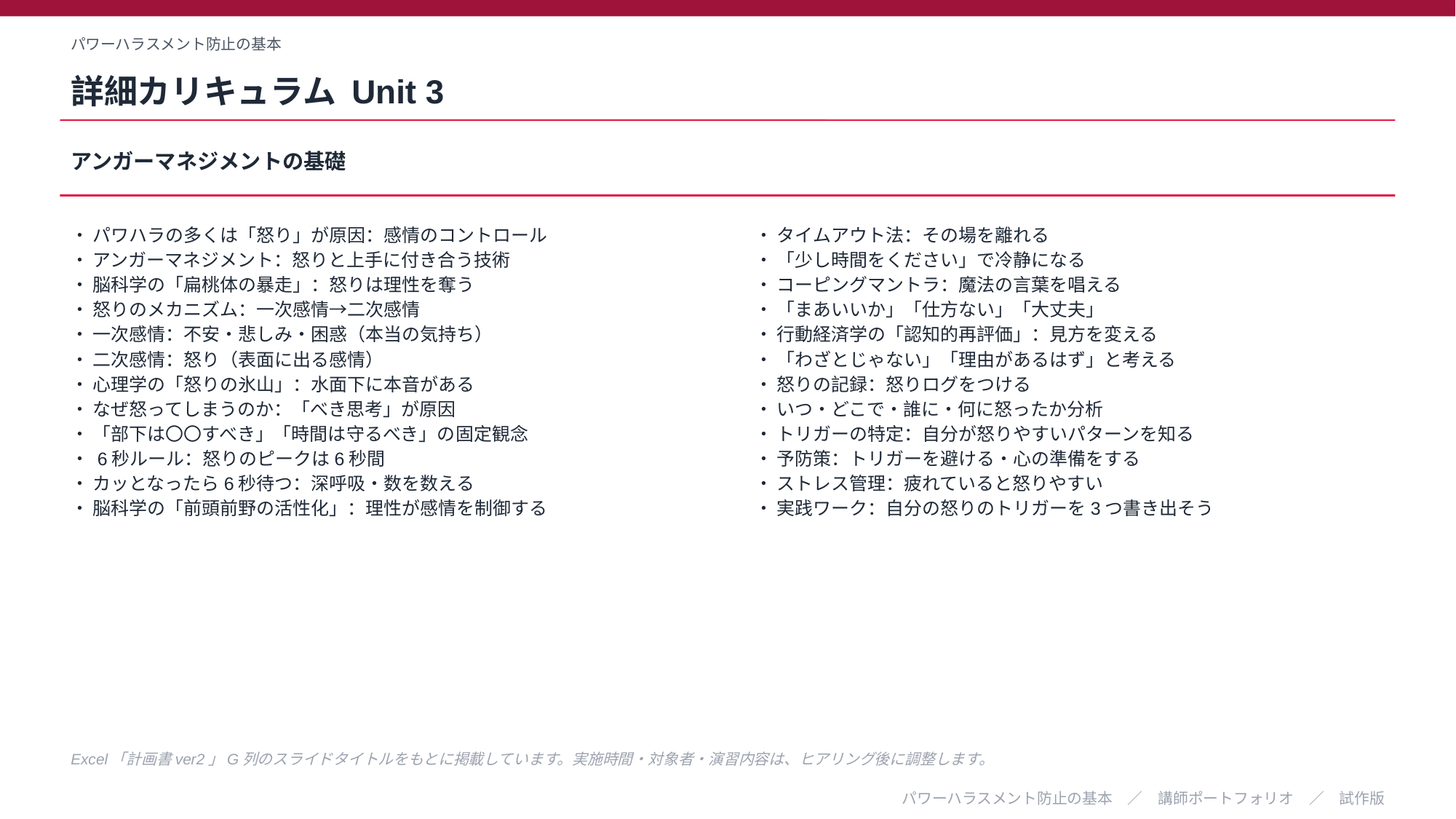

パワーハラスメント防止の基本
詳細カリキュラム Unit 3

アンガーマネジメントの基礎

・ パワハラの多くは「怒り」が原因：感情のコントロール
・ アンガーマネジメント：怒りと上手に付き合う技術
・ 脳科学の「扁桃体の暴走」：怒りは理性を奪う
・ 怒りのメカニズム：一次感情→二次感情
・ 一次感情：不安・悲しみ・困惑（本当の気持ち）
・ 二次感情：怒り（表面に出る感情）
・ 心理学の「怒りの氷山」：水面下に本音がある
・ なぜ怒ってしまうのか：「べき思考」が原因
・ 「部下は〇〇すべき」「時間は守るべき」の固定観念
・ 6秒ルール：怒りのピークは6秒間
・ カッとなったら6秒待つ：深呼吸・数を数える
・ 脳科学の「前頭前野の活性化」：理性が感情を制御する
・ タイムアウト法：その場を離れる
・ 「少し時間をください」で冷静になる
・ コーピングマントラ：魔法の言葉を唱える
・ 「まあいいか」「仕方ない」「大丈夫」
・ 行動経済学の「認知的再評価」：見方を変える
・ 「わざとじゃない」「理由があるはず」と考える
・ 怒りの記録：怒りログをつける
・ いつ・どこで・誰に・何に怒ったか分析
・ トリガーの特定：自分が怒りやすいパターンを知る
・ 予防策：トリガーを避ける・心の準備をする
・ ストレス管理：疲れていると怒りやすい
・ 実践ワーク：自分の怒りのトリガーを3つ書き出そう
Excel「計画書ver2」G列のスライドタイトルをもとに掲載しています。実施時間・対象者・演習内容は、ヒアリング後に調整します。
パワーハラスメント防止の基本　／　講師ポートフォリオ　／　試作版